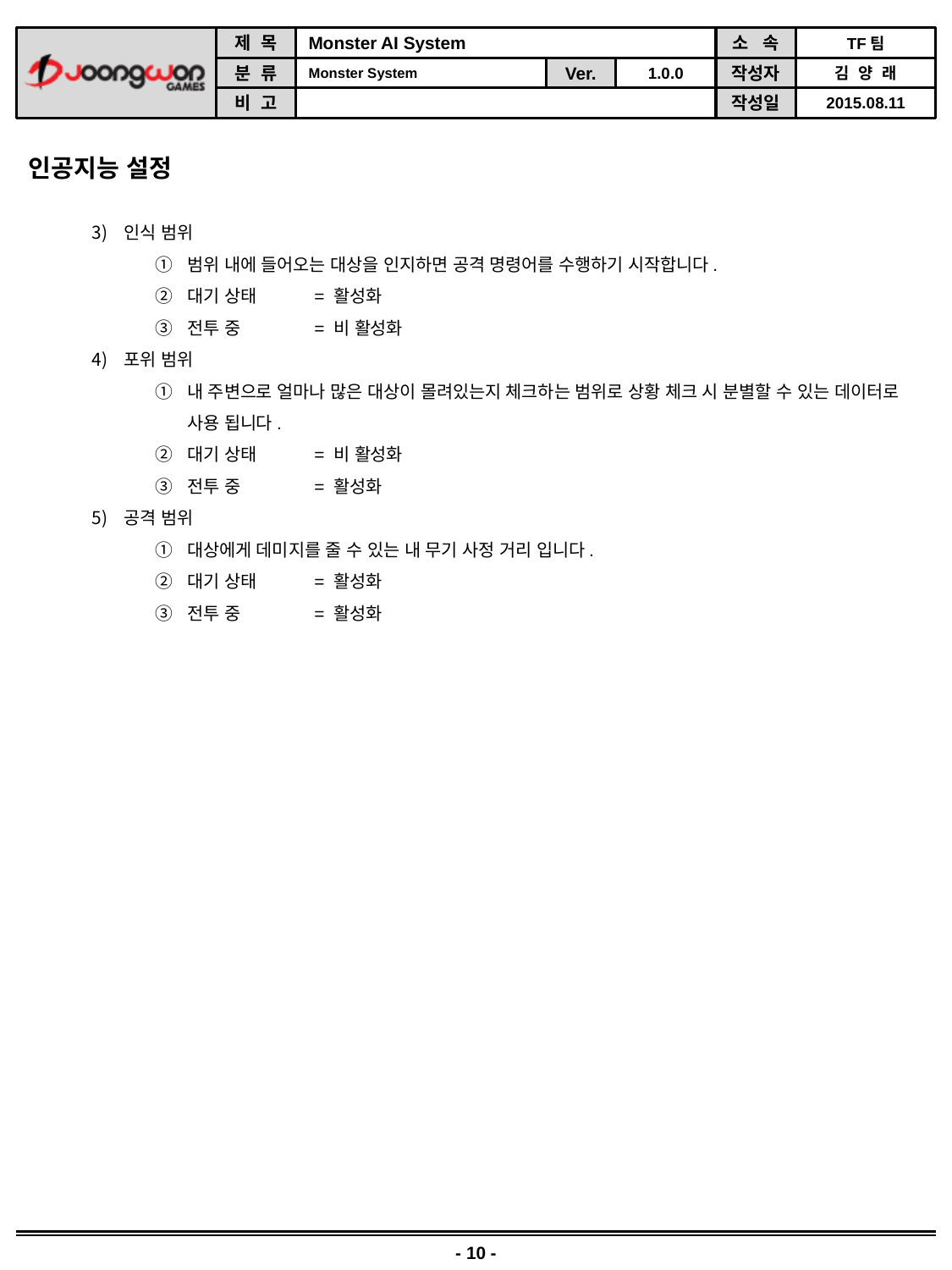

인공지능 설정
인식 범위
범위 내에 들어오는 대상을 인지하면 공격 명령어를 수행하기 시작합니다.
대기 상태	= 활성화
전투 중	= 비 활성화
포위 범위
내 주변으로 얼마나 많은 대상이 몰려있는지 체크하는 범위로 상황 체크 시 분별할 수 있는 데이터로 사용 됩니다.
대기 상태	= 비 활성화
전투 중	= 활성화
공격 범위
대상에게 데미지를 줄 수 있는 내 무기 사정 거리 입니다.
대기 상태	= 활성화
전투 중	= 활성화
- 10 -